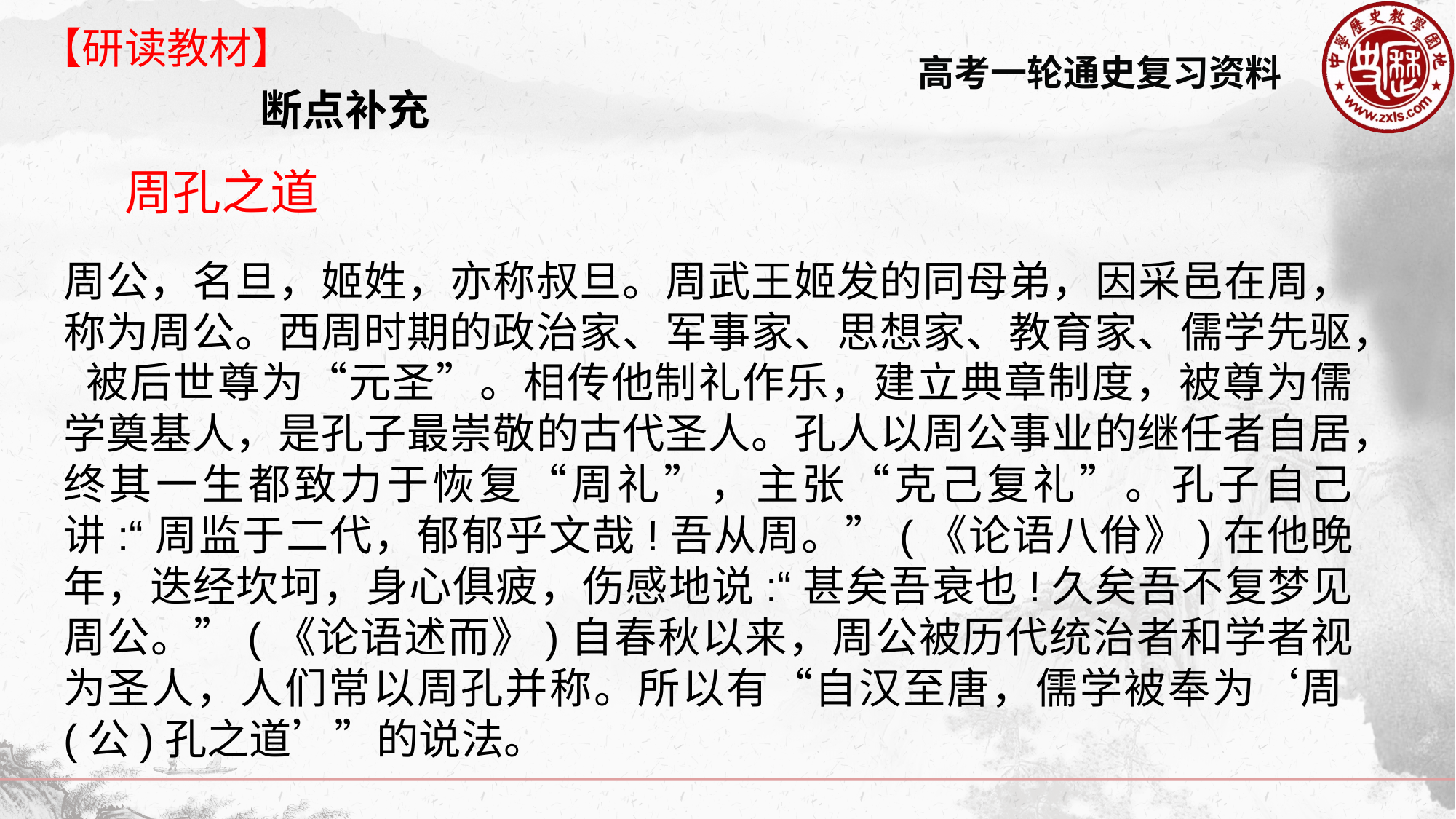

【研读教材】
断点补充
周孔之道
周公，名旦，姬姓，亦称叔旦。周武王姬发的同母弟，因采邑在周， 称为周公。西周时期的政治家、军事家、思想家、教育家、儒学先驱，  被后世尊为“元圣”。相传他制礼作乐，建立典章制度，被尊为儒学奠基人，是孔子最崇敬的古代圣人。孔人以周公事业的继任者自居，终其一生都致力于恢复“周礼”，主张“克己复礼”。孔子自己讲:“周监于二代，郁郁乎文哉!吾从周。”(《论语八佾》)在他晚年，迭经坎坷，身心俱疲，伤感地说:“甚矣吾衰也!久矣吾不复梦见周公。”(《论语述而》)自春秋以来，周公被历代统治者和学者视为圣人，人们常以周孔并称。所以有“自汉至唐，儒学被奉为‘周(公)孔之道’”的说法。